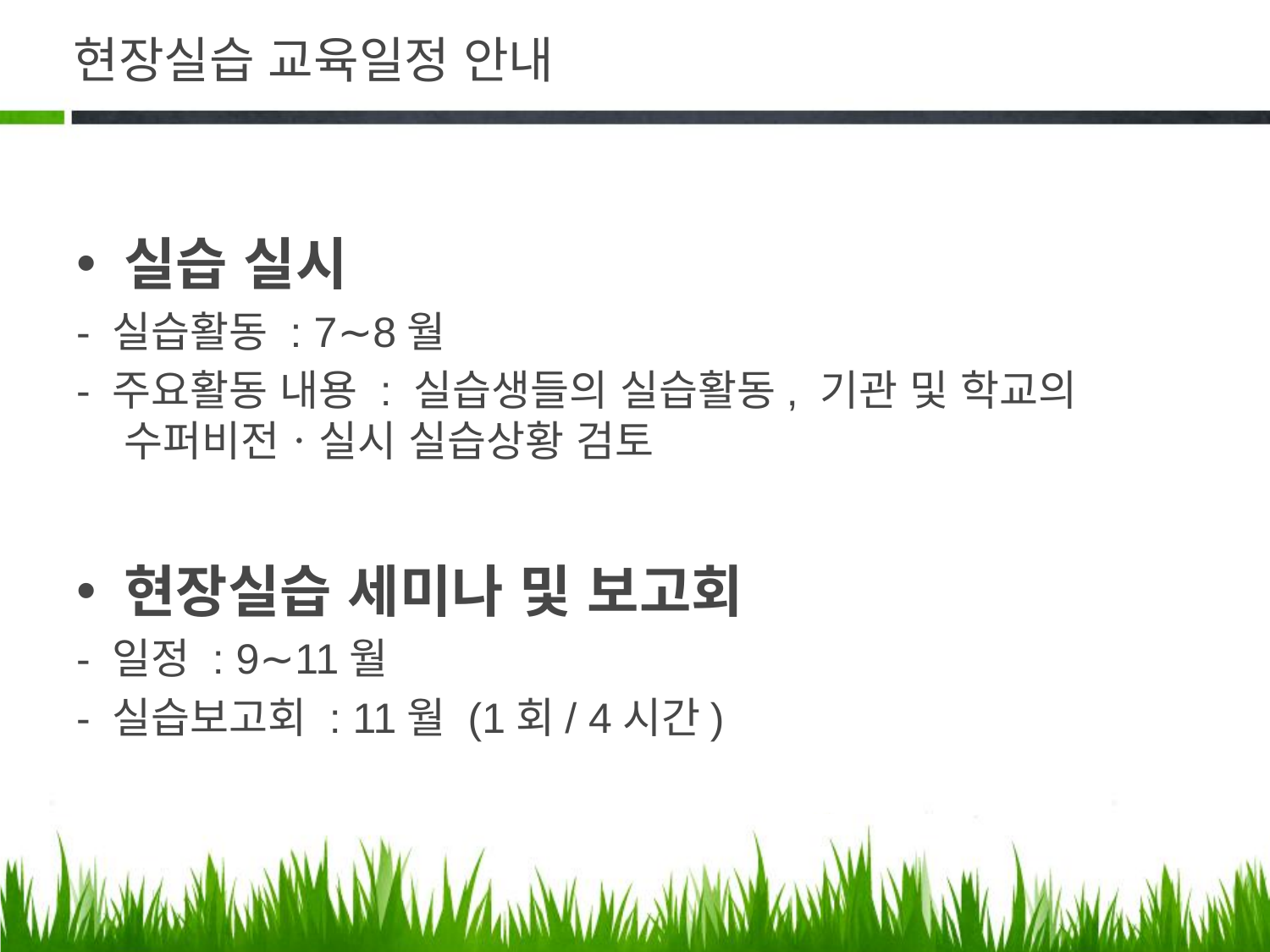

# 현장실습 교육일정 안내
실습 실시
- 실습활동 : 7∼8월
- 주요활동 내용 : 실습생들의 실습활동, 기관 및 학교의 수퍼비전ㆍ실시 실습상황 검토

현장실습 세미나 및 보고회
- 일정 : 9∼11월
- 실습보고회 : 11월 (1회/ 4시간)